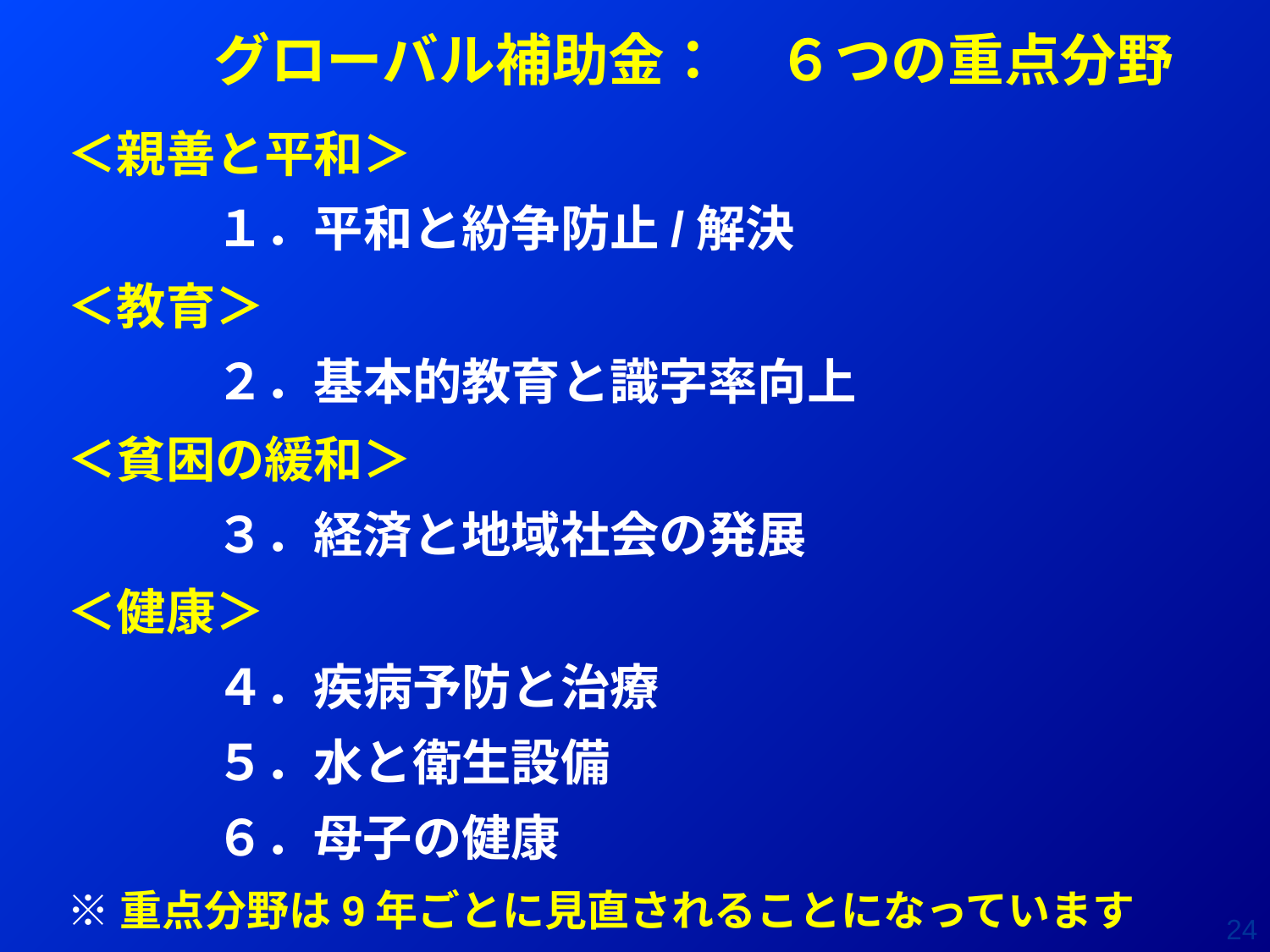

グローバル補助金：　６つの重点分野
＜親善と平和＞
　　　１．平和と紛争防止/解決
＜教育＞
　　　２．基本的教育と識字率向上
＜貧困の緩和＞
　　　３．経済と地域社会の発展
＜健康＞
　　　４．疾病予防と治療
　　　５．水と衛生設備
　　　６．母子の健康
※重点分野は9年ごとに見直されることになっています
24